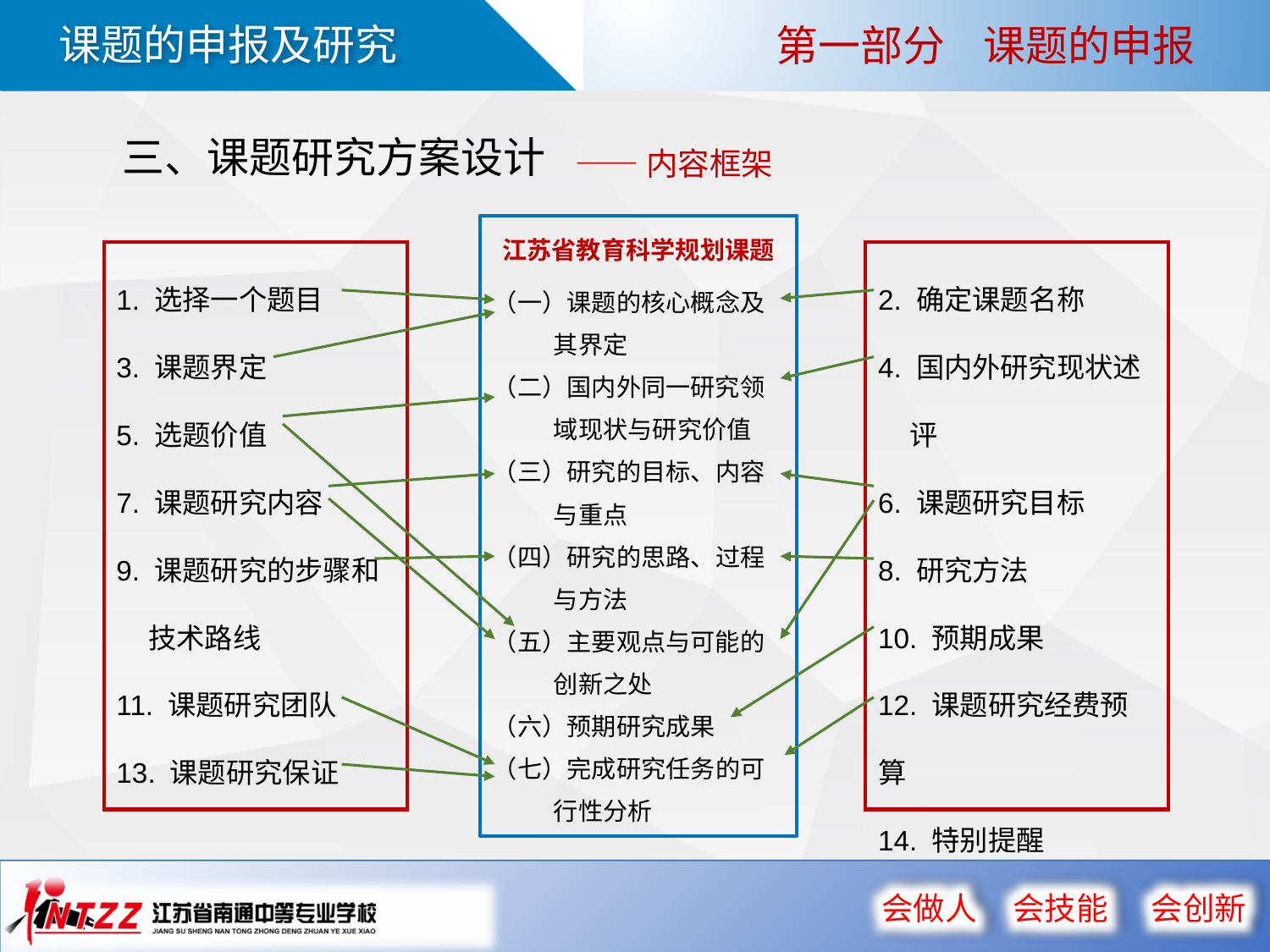

第一部分    课题的申报
三、课题研究方案设计
——内容框架
江苏省教育科学规划课题
（一）课题的核心概念及
          其界定
（二）国内外同一研究领
          域现状与研究价值
（三）研究的目标、内容
          与重点
（四）研究的思路、过程
          与方法
（五）主要观点与可能的
          创新之处
（六）预期研究成果
（七）完成研究任务的可
          行性分析
1. 选择一个题目
3. 课题界定
5. 选题价值
7. 课题研究内容
9. 课题研究的步骤和
    技术路线
11. 课题研究团队
13. 课题研究保证

2. 确定课题名称
4. 国内外研究现状述
    评
6. 课题研究目标
8. 研究方法
10. 预期成果
12. 课题研究经费预算
14. 特别提醒